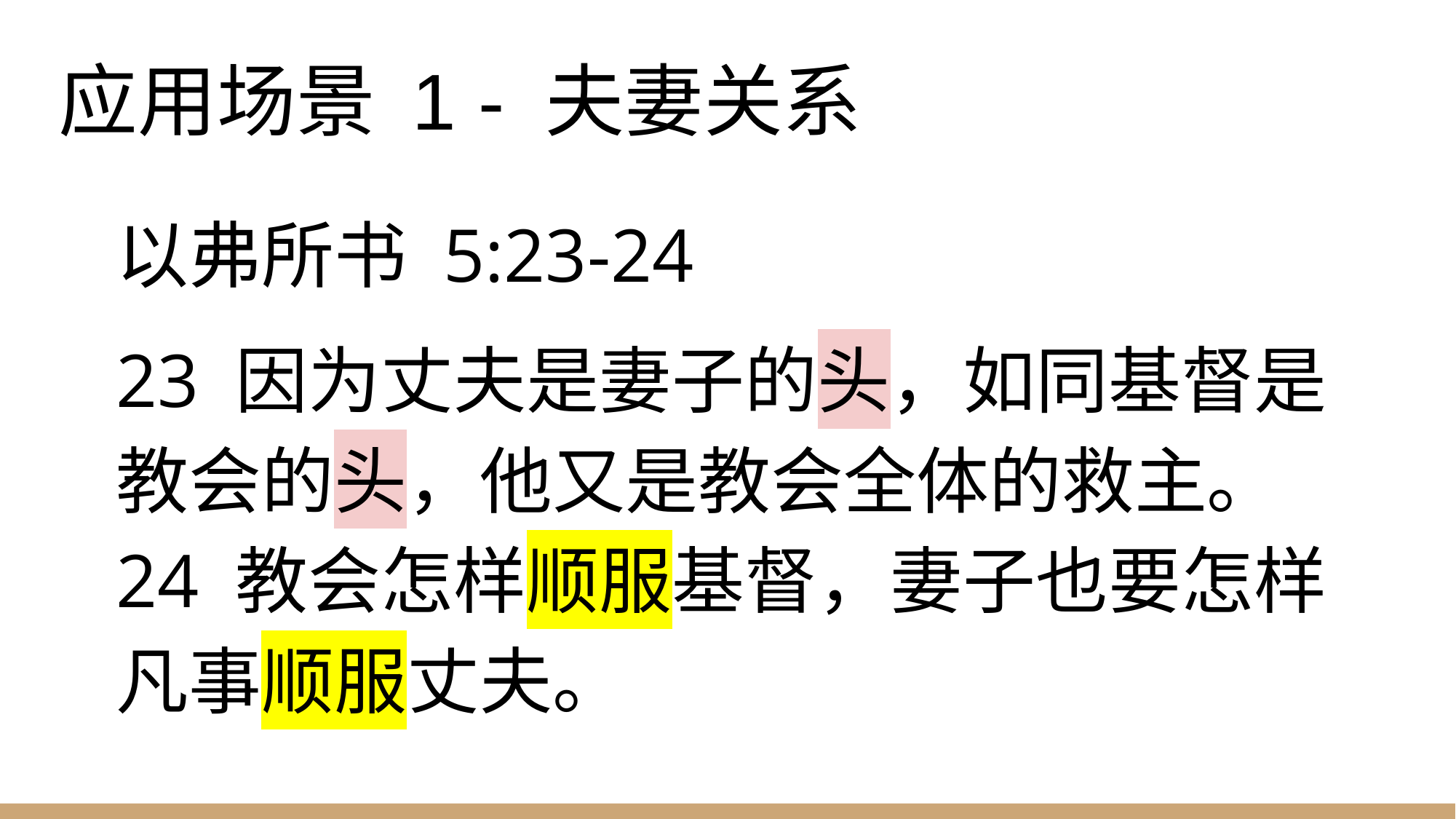

# 应用场景 1 - 夫妻关系
以弗所书 5:23-24
23 因为丈夫是妻子的头，如同基督是教会的头，他又是教会全体的救主。 24 教会怎样顺服基督，妻子也要怎样凡事顺服丈夫。